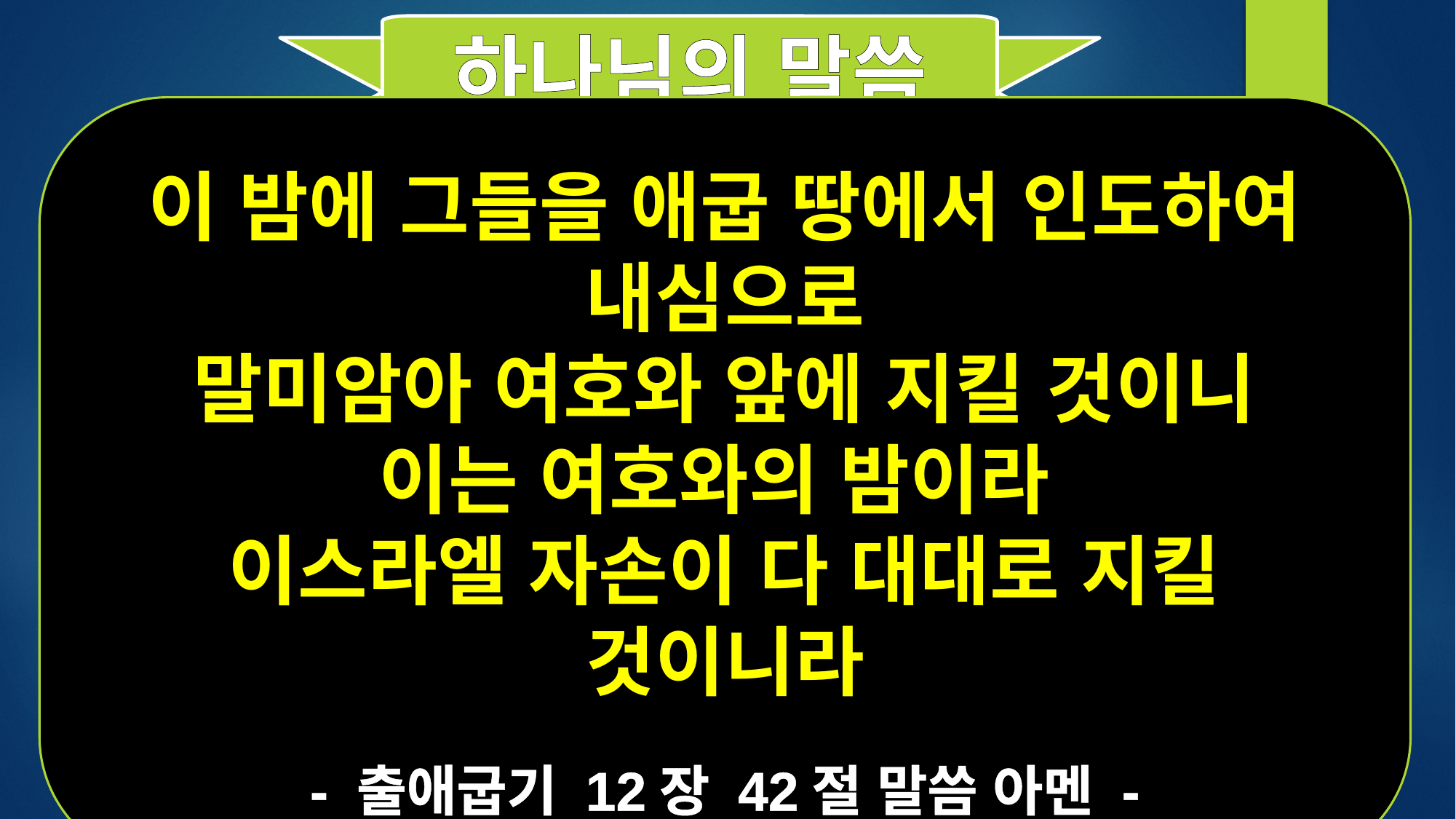

하나님의 말씀

이 밤에 그들을 애굽 땅에서 인도하여 내심으로
말미암아 여호와 앞에 지킬 것이니
이는 여호와의 밤이라
이스라엘 자손이 다 대대로 지킬 것이니라

- 출애굽기 12장 42절 말씀 아멘 -